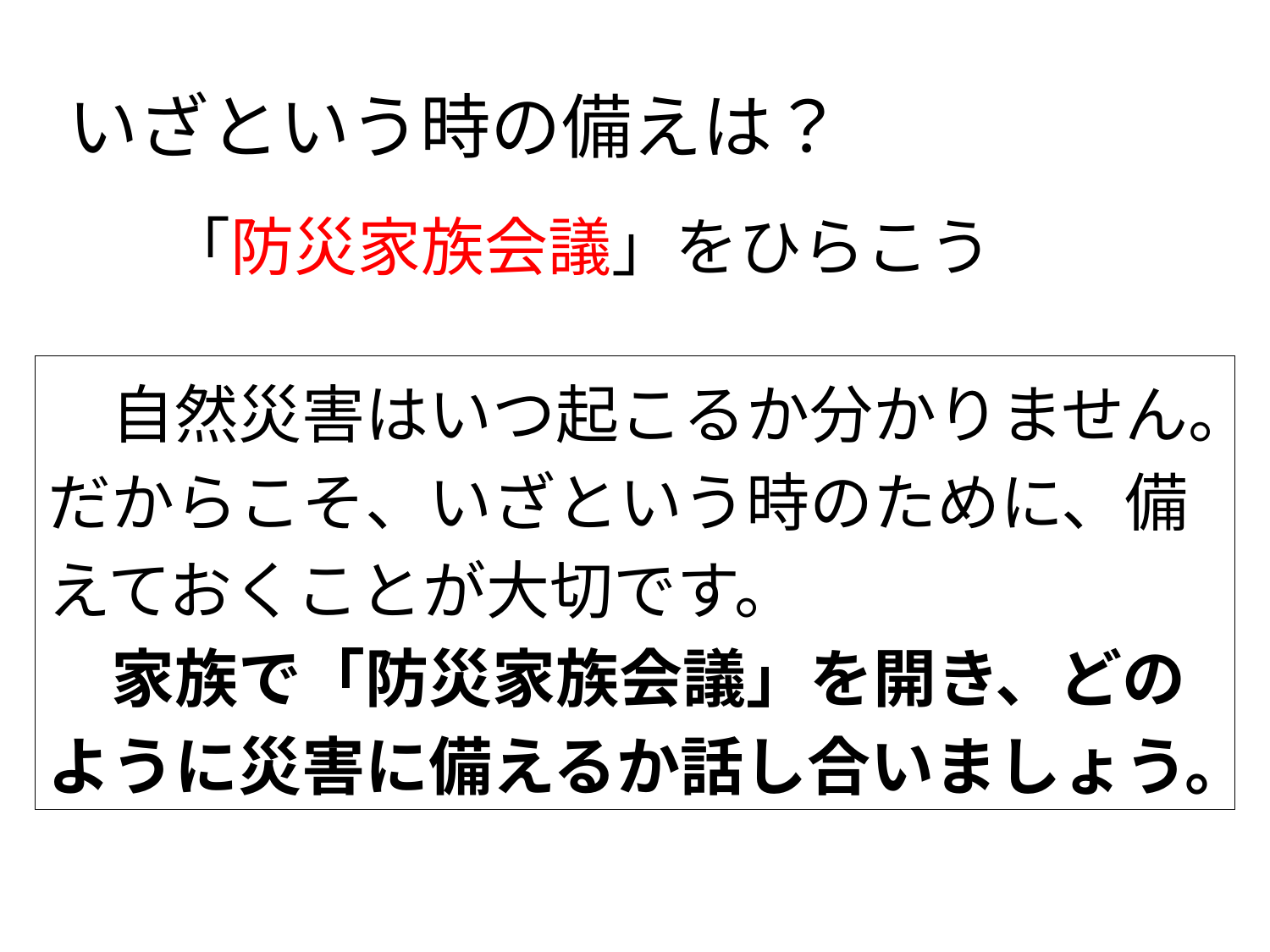

いざという時の備えは？
「防災家族会議」をひらこう
　自然災害はいつ起こるか分かりません。だからこそ、いざという時のために、備えておくことが大切です。
　家族で「防災家族会議」を開き、どのように災害に備えるか話し合いましょう。